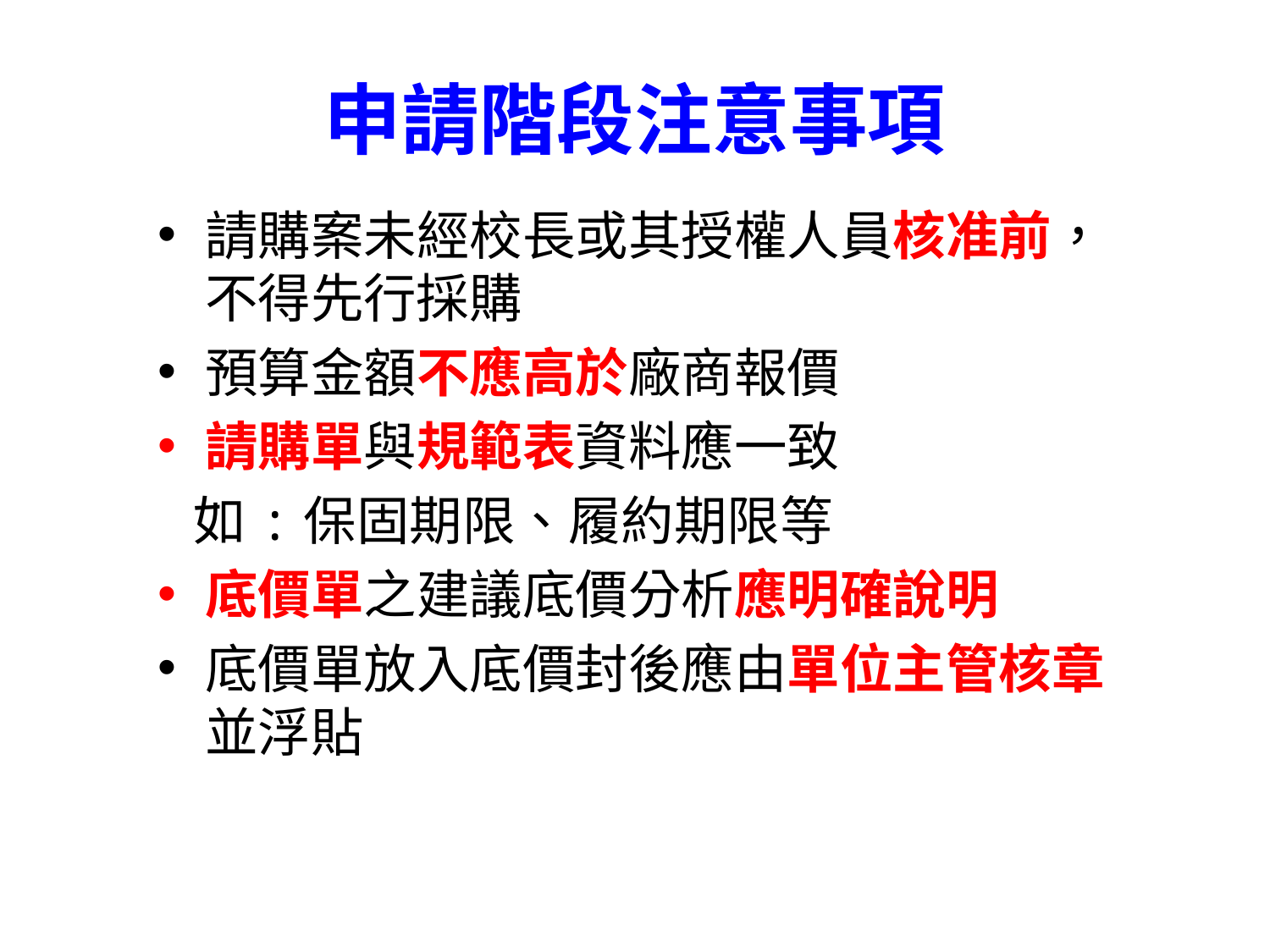

# 申請階段注意事項
請購案未經校長或其授權人員核准前，不得先行採購
預算金額不應高於廠商報價
請購單與規範表資料應一致
  如:保固期限、履約期限等
底價單之建議底價分析應明確說明
底價單放入底價封後應由單位主管核章並浮貼